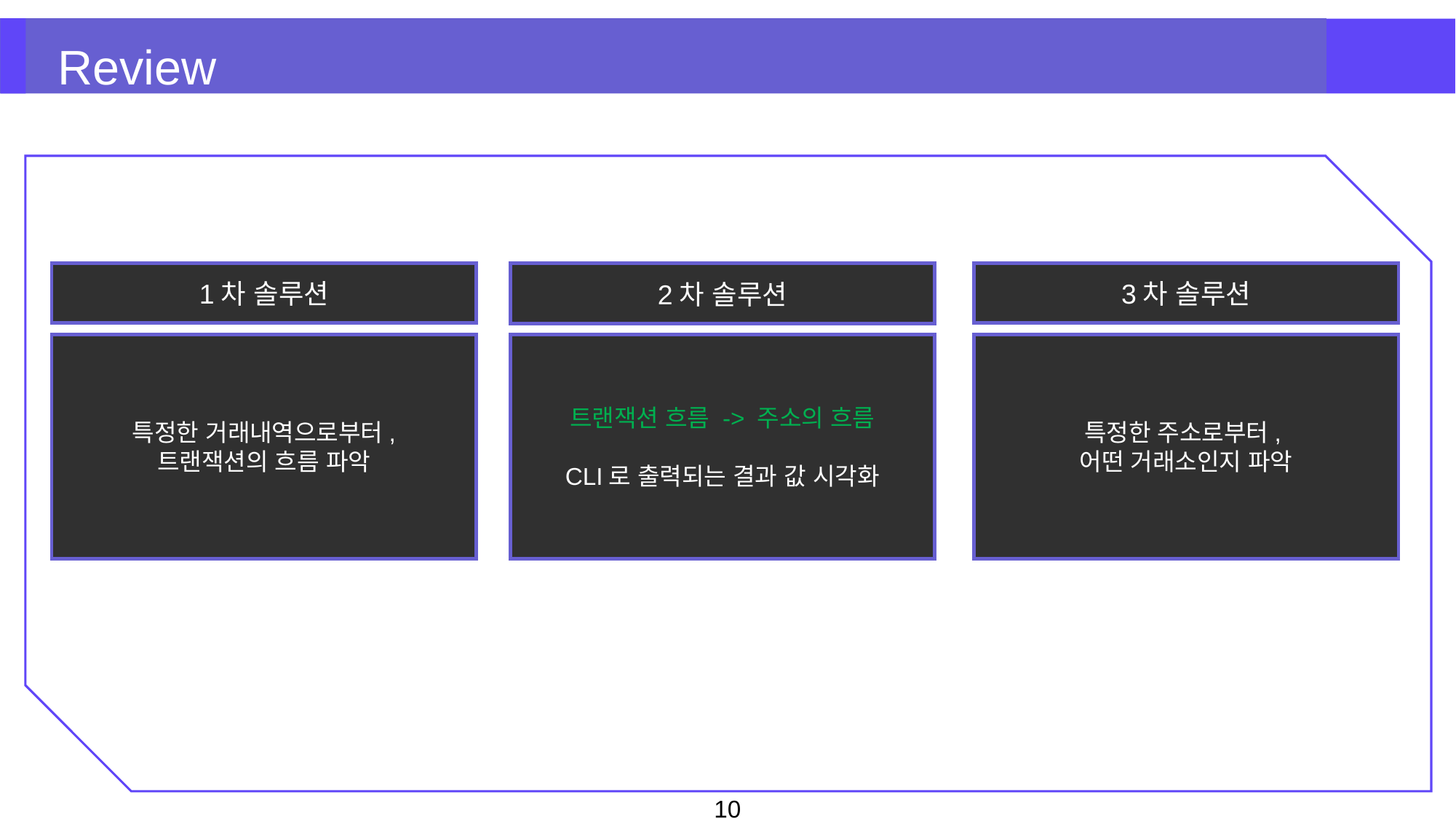

Review

1차 솔루션
3차 솔루션
2차 솔루션
특정한 거래내역으로부터,
트랜잭션의 흐름 파악
트랜잭션 흐름 -> 주소의 흐름

CLI로 출력되는 결과 값 시각화
특정한 주소로부터,
어떤 거래소인지 파악
10